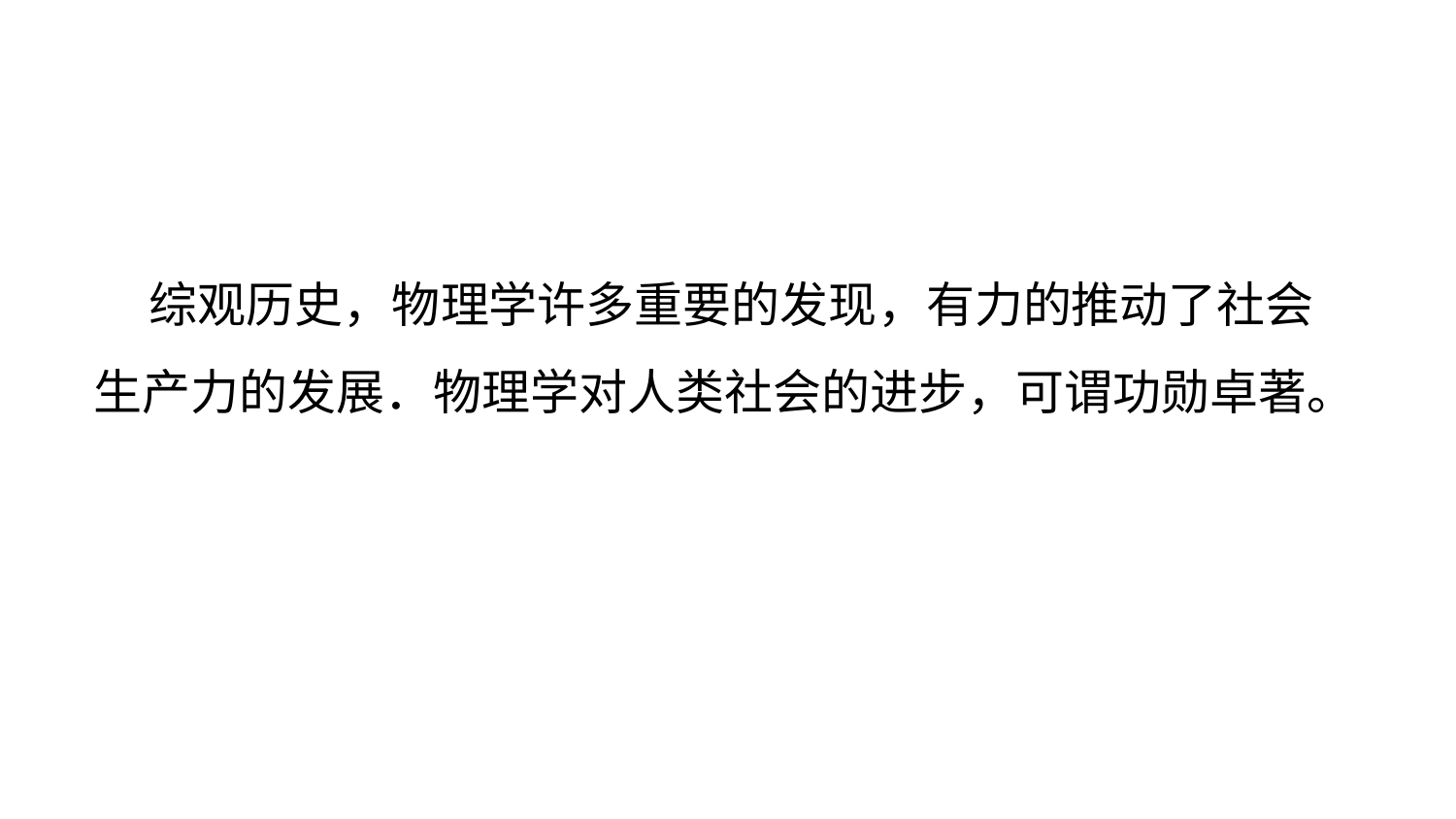

综观历史，物理学许多重要的发现，有力的推动了社会生产力的发展．物理学对人类社会的进步，可谓功勋卓著。